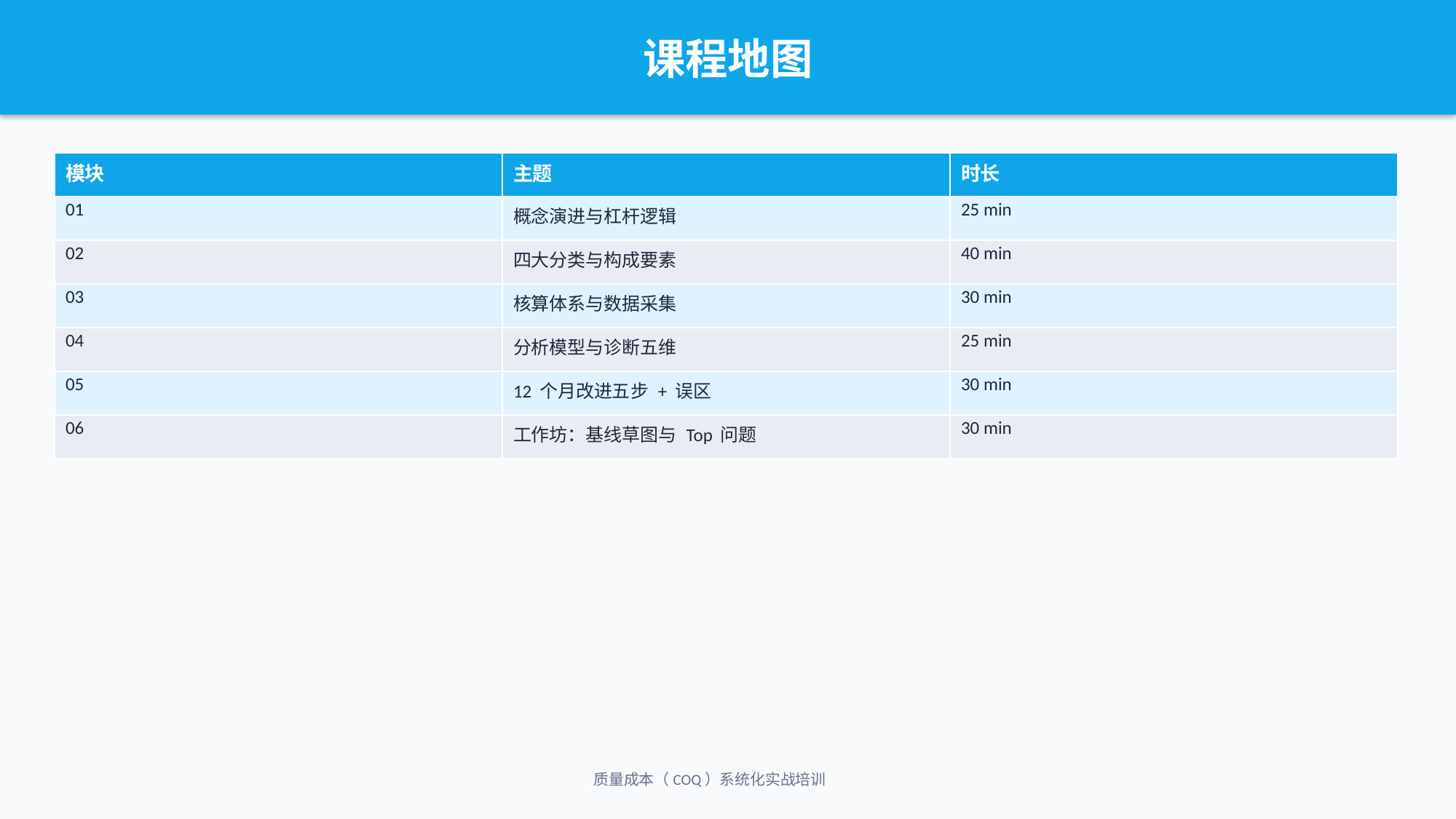

课程地图
| 模块 | 主题 | 时长 |
| --- | --- | --- |
| 01 | 概念演进与杠杆逻辑 | 25 min |
| 02 | 四大分类与构成要素 | 40 min |
| 03 | 核算体系与数据采集 | 30 min |
| 04 | 分析模型与诊断五维 | 25 min |
| 05 | 12 个月改进五步 + 误区 | 30 min |
| 06 | 工作坊：基线草图与 Top 问题 | 30 min |
质量成本（COQ）系统化实战培训